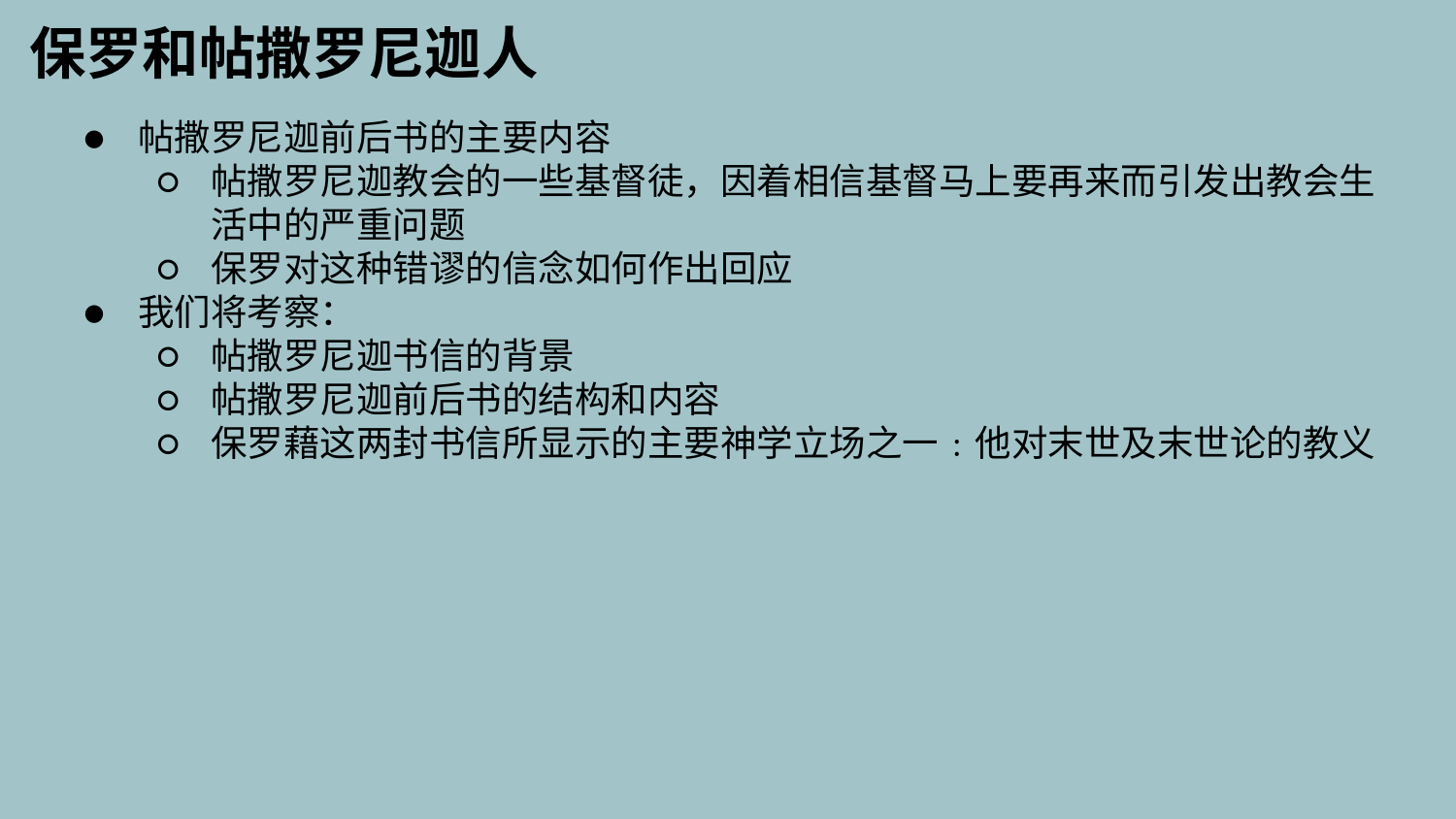

保罗和帖撒罗尼迦人
帖撒罗尼迦前后书的主要内容
帖撒罗尼迦教会的一些基督徒，因着相信基督马上要再来而引发出教会生活中的严重问题
保罗对这种错谬的信念如何作出回应
我们将考察：
帖撒罗尼迦书信的背景
帖撒罗尼迦前后书的结构和内容
保罗藉这两封书信所显示的主要神学立场之一﹕他对末世及末世论的教义​​